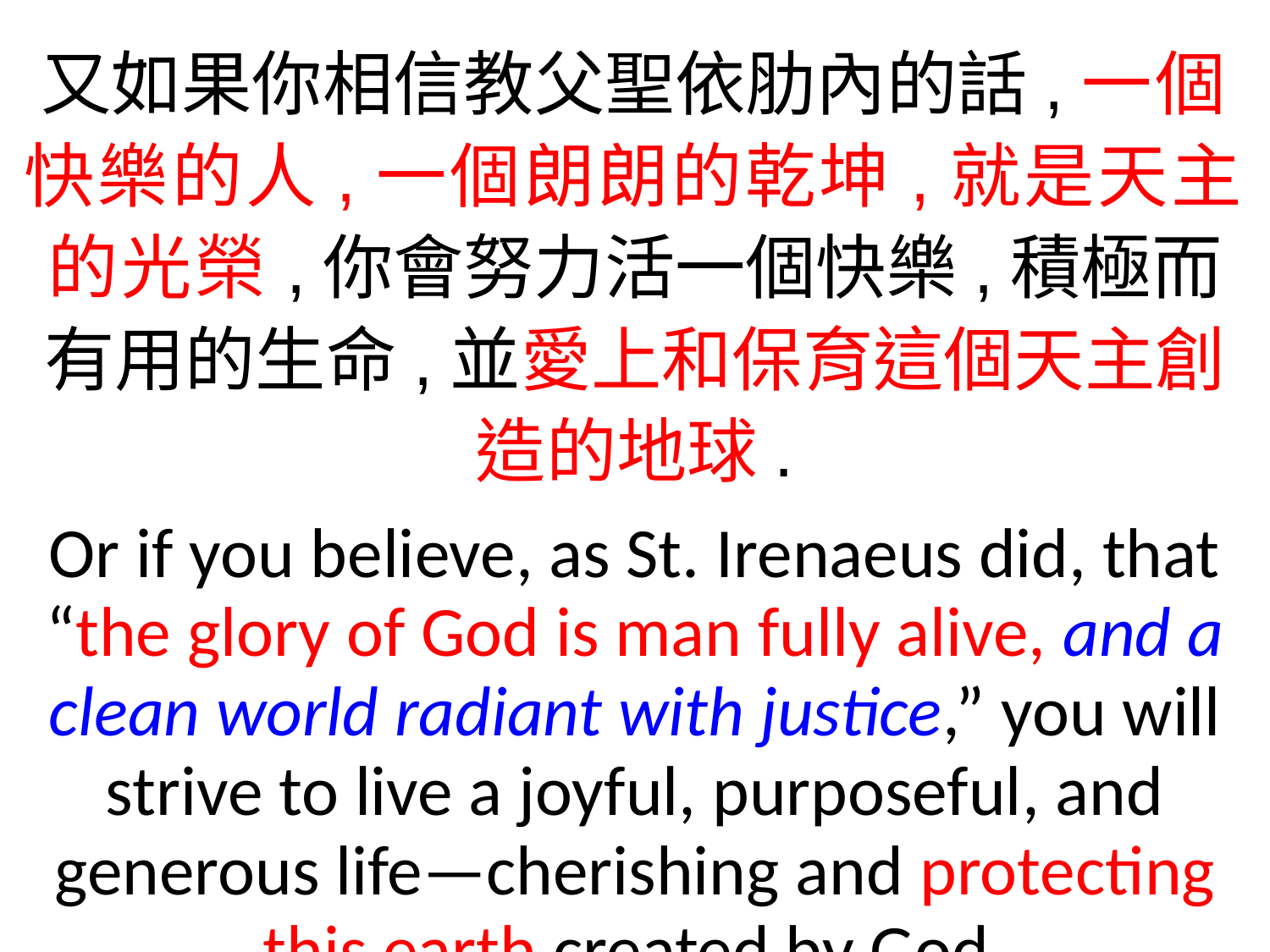

又如果你相信教父聖依肋內的話,一個快樂的人,一個朗朗的乾坤,就是天主的光榮,你會努力活一個快樂,積極而有用的生命,並愛上和保育這個天主創造的地球.
Or if you believe, as St. Irenaeus did, that “the glory of God is man fully alive, and a clean world radiant with justice,” you will strive to live a joyful, purposeful, and generous life—cherishing and protecting this earth created by God.